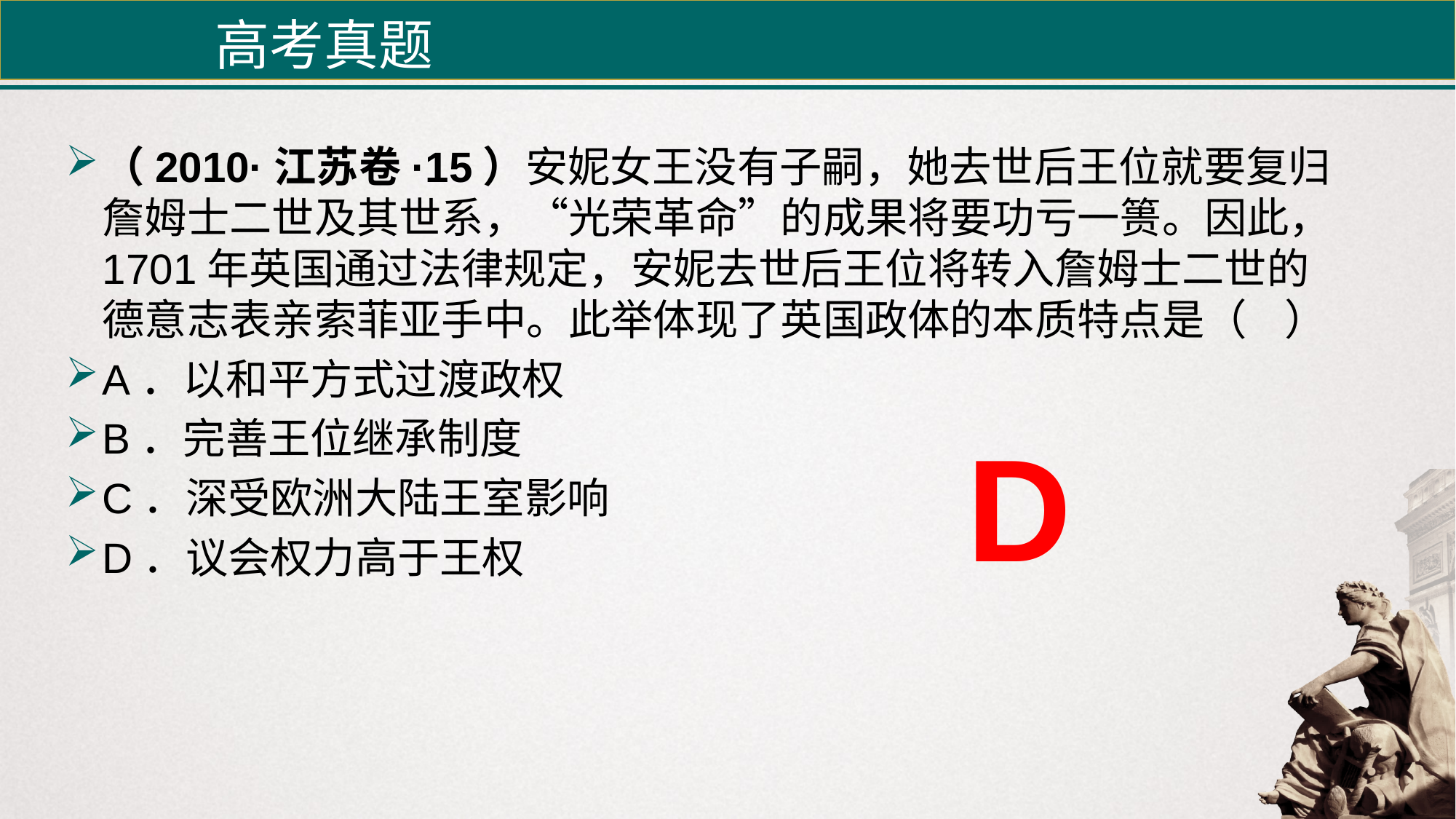

高考真题
（2010·江苏卷·15）安妮女王没有子嗣，她去世后王位就要复归詹姆士二世及其世系，“光荣革命”的成果将要功亏一篑。因此，1701年英国通过法律规定，安妮去世后王位将转入詹姆士二世的德意志表亲索菲亚手中。此举体现了英国政体的本质特点是（    ）
A．以和平方式过渡政权
B．完善王位继承制度
C．深受欧洲大陆王室影响
D．议会权力高于王权
D